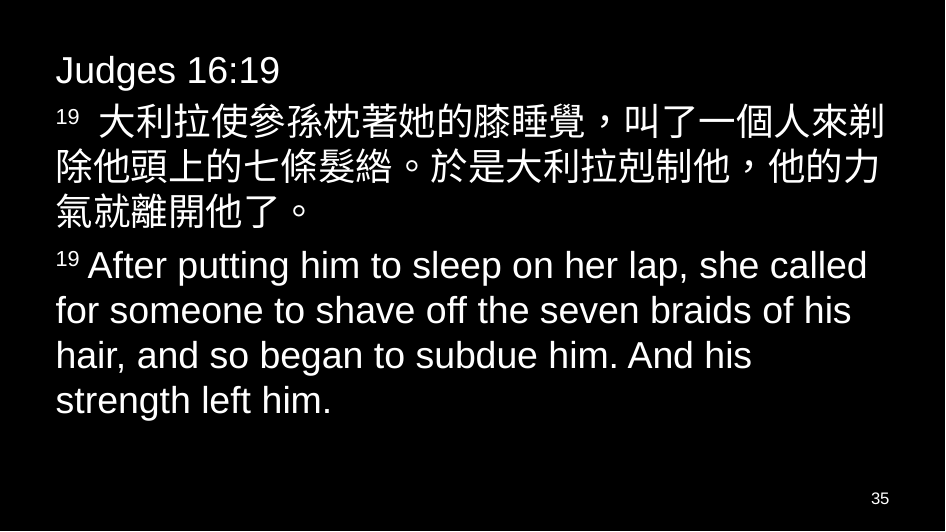

Judges 16:19
19 大利拉使參孫枕著她的膝睡覺，叫了一個人來剃除他頭上的七條髮綹。於是大利拉剋制他，他的力氣就離開他了。
19 After putting him to sleep on her lap, she called for someone to shave off the seven braids of his hair, and so began to subdue him. And his strength left him.

35